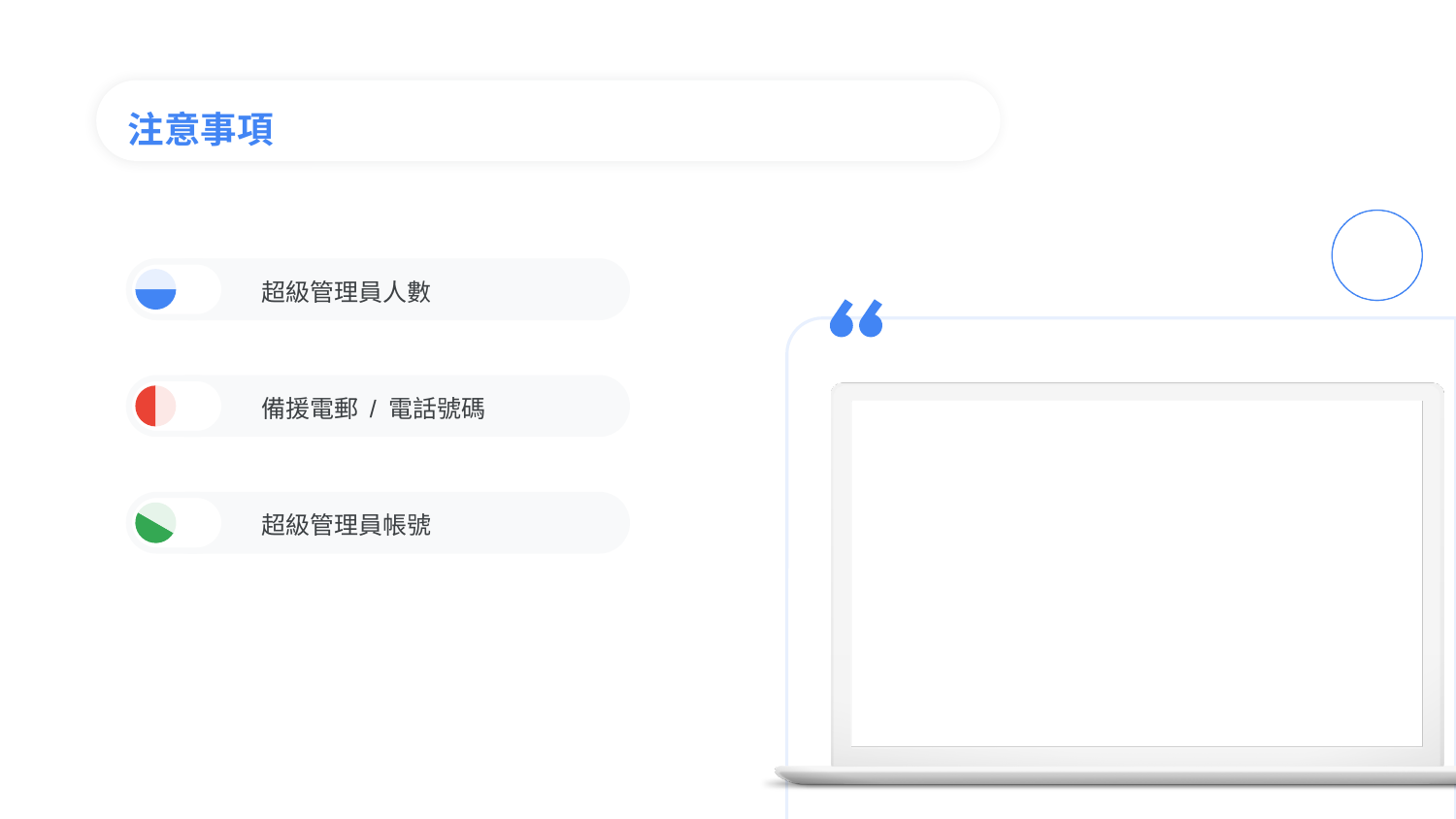

# 注意事項
超級管理員人數
備援電郵 / 電話號碼

超級管理員帳號